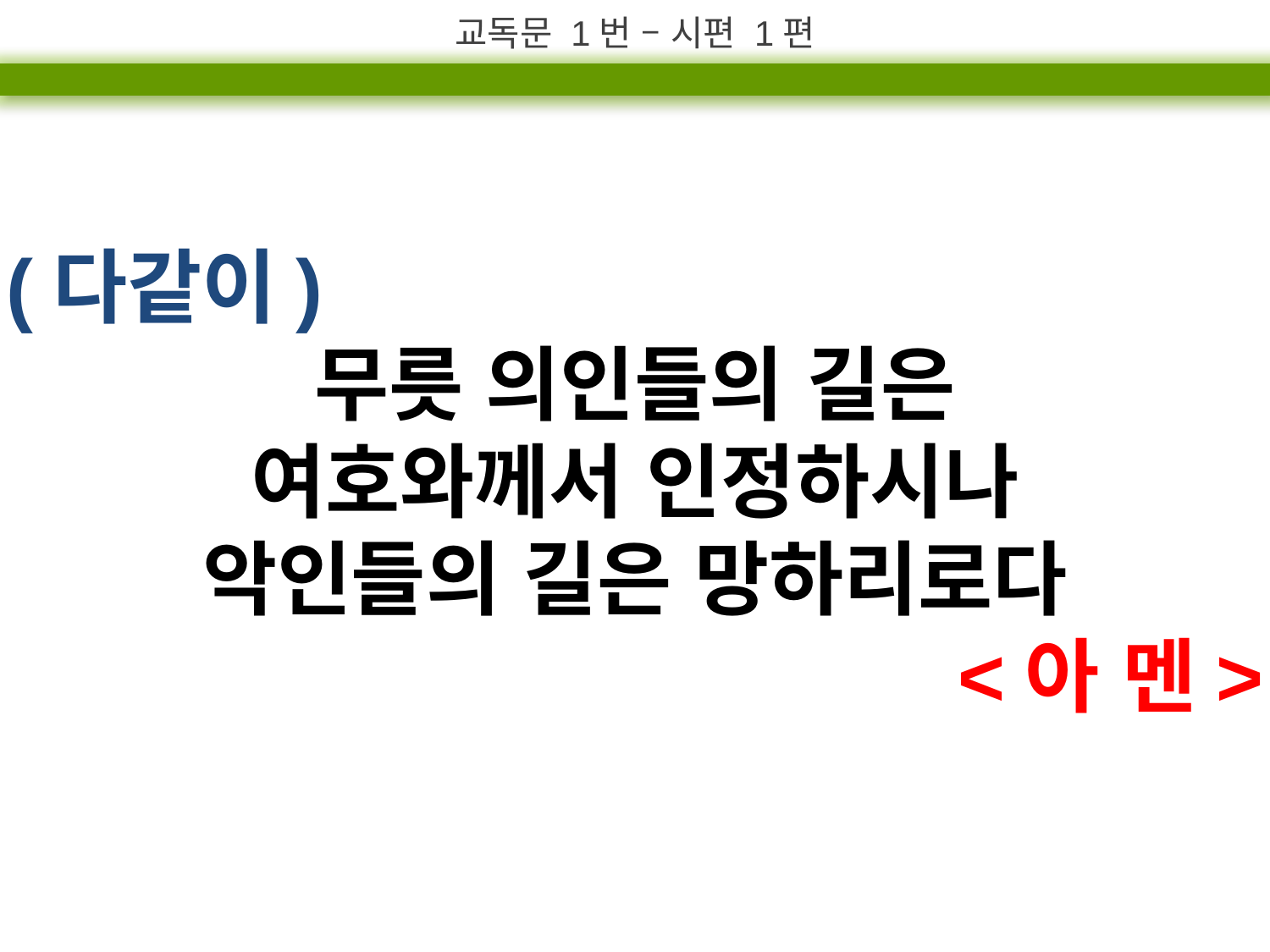

교독문 1번 – 시편 1편

(다같이)
무릇 의인들의 길은
여호와께서 인정하시나
악인들의 길은 망하리로다
<아 멘>